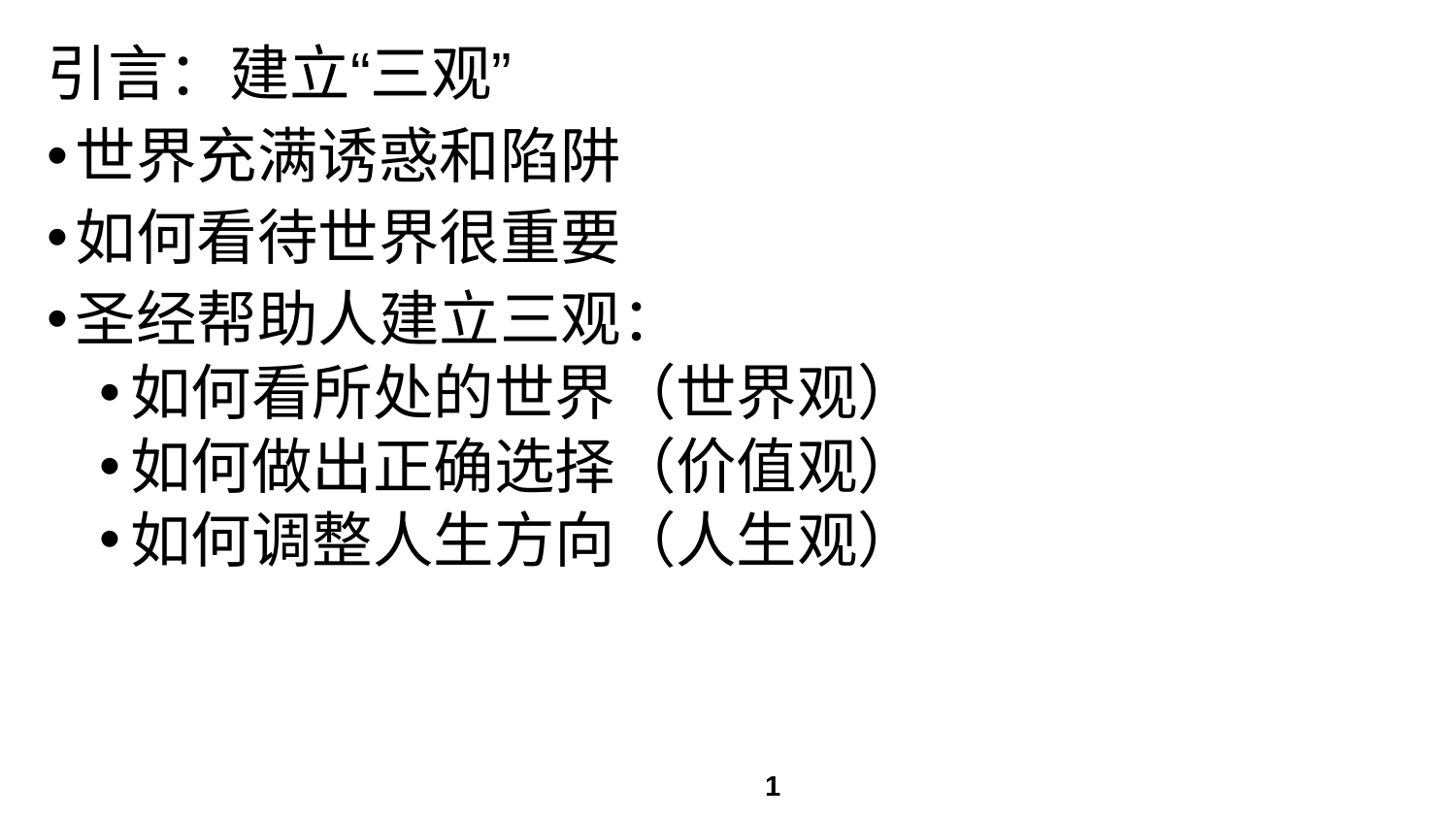

# 引言：建立“三观”
世界充满诱惑和陷阱
如何看待世界很重要
圣经帮助人建立三观：
如何看所处的世界（世界观）
如何做出正确选择（价值观）
如何调整人生方向（人生观）
1